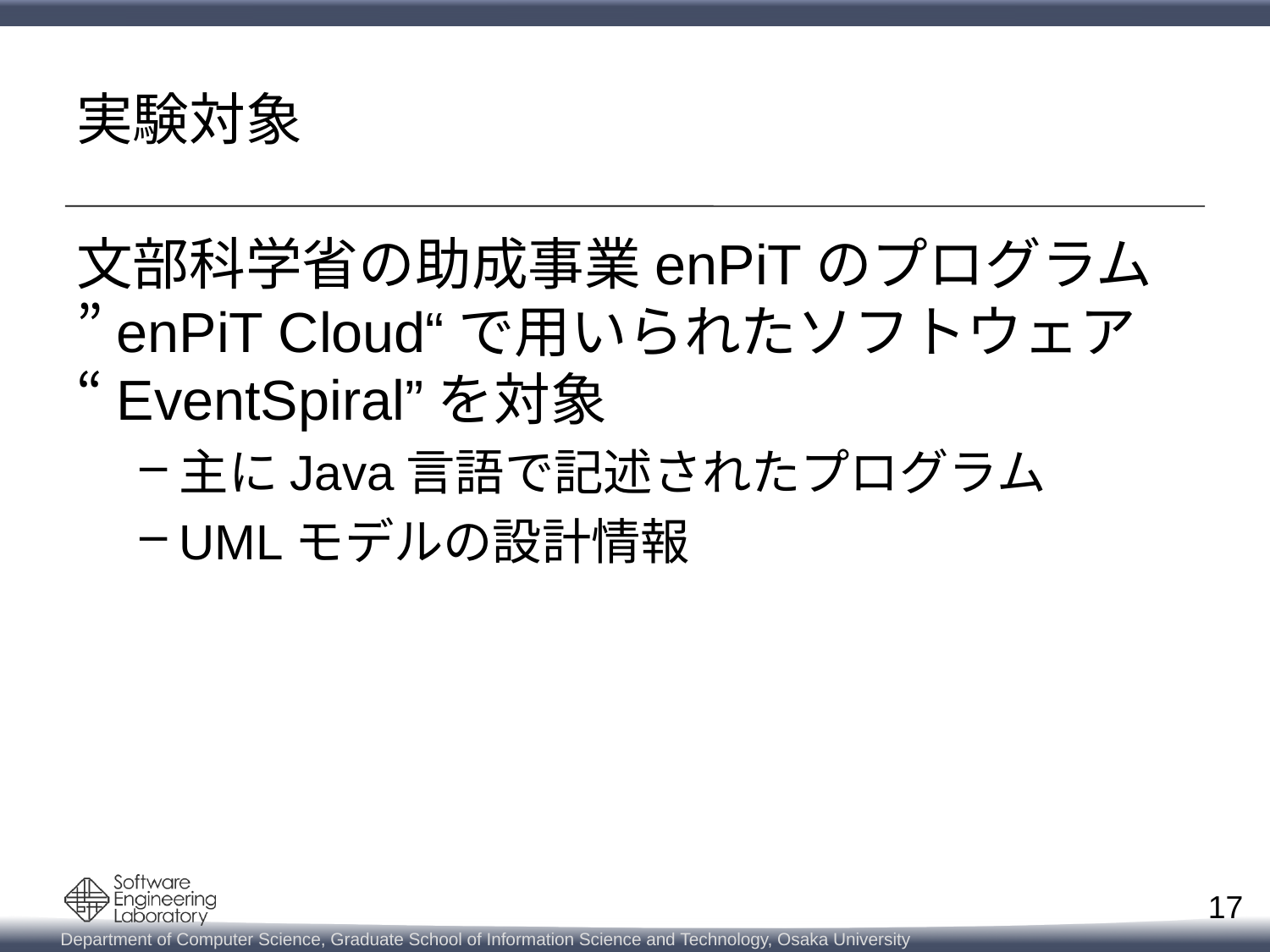

# 実験対象
文部科学省の助成事業enPiTのプログラム
”enPiT Cloud“で用いられたソフトウェア
“EventSpiral”を対象
主にJava言語で記述されたプログラム
UMLモデルの設計情報
17